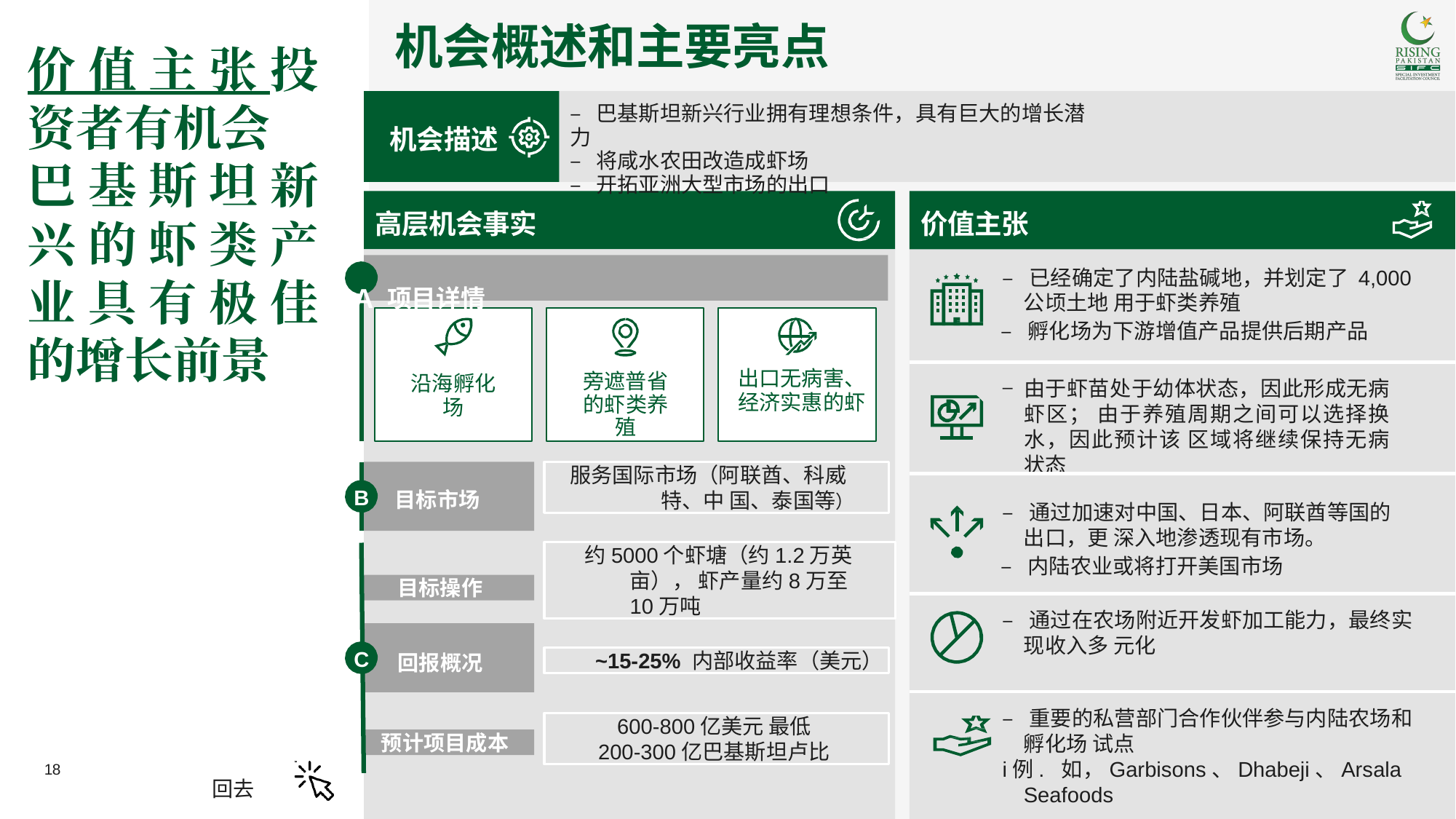

机会概述和主要亮点
价值主张投资者有机会
巴基斯坦新兴的虾类产业具有极佳的增长前景

–  巴基斯坦新兴行业拥有理想条件，具有巨大的增长潜力
–  将咸水农田改造成虾场
–  开拓亚洲大型市场的出口

机会描述

高层机会事实
价值主张

–  已经确定了内陆盐碱地，并划定了 4,000 公顷土地 用于虾类养殖
–  孵化场为下游增值产品提供后期产品
A	项目详情

出口无病害、
经济实惠的虾
沿海孵化
场
旁遮普省 的虾类养 殖
由于虾苗处于幼体状态，因此形成无病虾区； 由于养殖周期之间可以选择换水，因此预计该 区域将继续保持无病状态
–

服务国际市场（阿联酋、科威特、中 国、泰国等）

B
目标市场
–  通过加速对中国、日本、阿联酋等国的出口，更 深入地渗透现有市场。
–  内陆农业或将打开美国市场

约5000个虾塘（约1.2万英亩）， 虾产量约8万至10万吨

目标操作

–  通过在农场附近开发虾加工能力，最终实现收入多 元化

C
~15-25% 内部收益率（美元）
回报概况

–  重要的私营部门合作伙伴参与内陆农场和孵化场 试点
i例.  如，Garbisons、Dhabeji、Arsala Seafoods
600-800亿美元 最低
200-300亿巴基斯坦卢比

预计项目成本

18
Click

回去